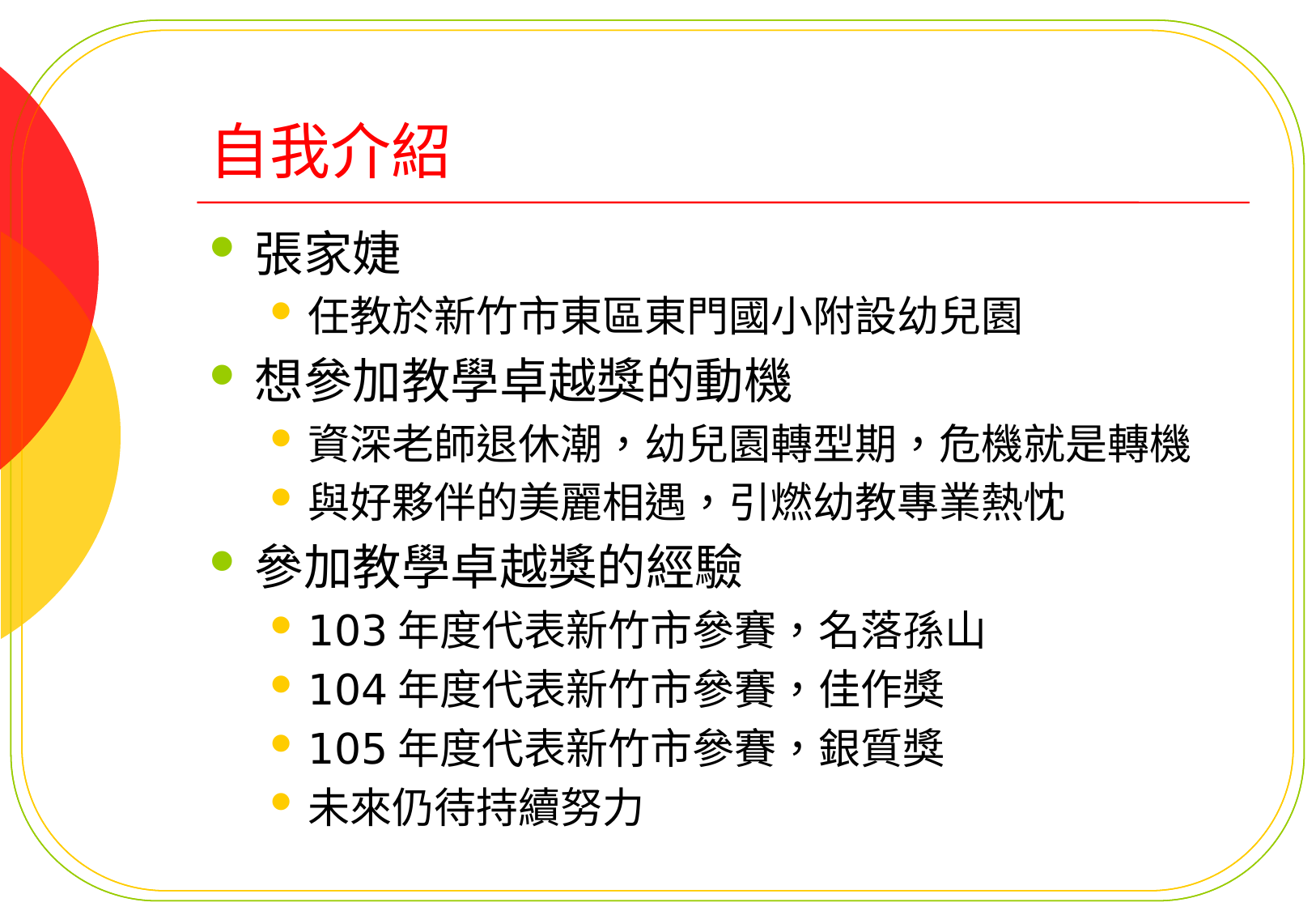

# 自我介紹
張家婕
任教於新竹市東區東門國小附設幼兒園
想參加教學卓越獎的動機
資深老師退休潮，幼兒園轉型期，危機就是轉機
與好夥伴的美麗相遇，引燃幼教專業熱忱
參加教學卓越獎的經驗
103年度代表新竹市參賽，名落孫山
104年度代表新竹市參賽，佳作獎
105年度代表新竹市參賽，銀質獎
未來仍待持續努力